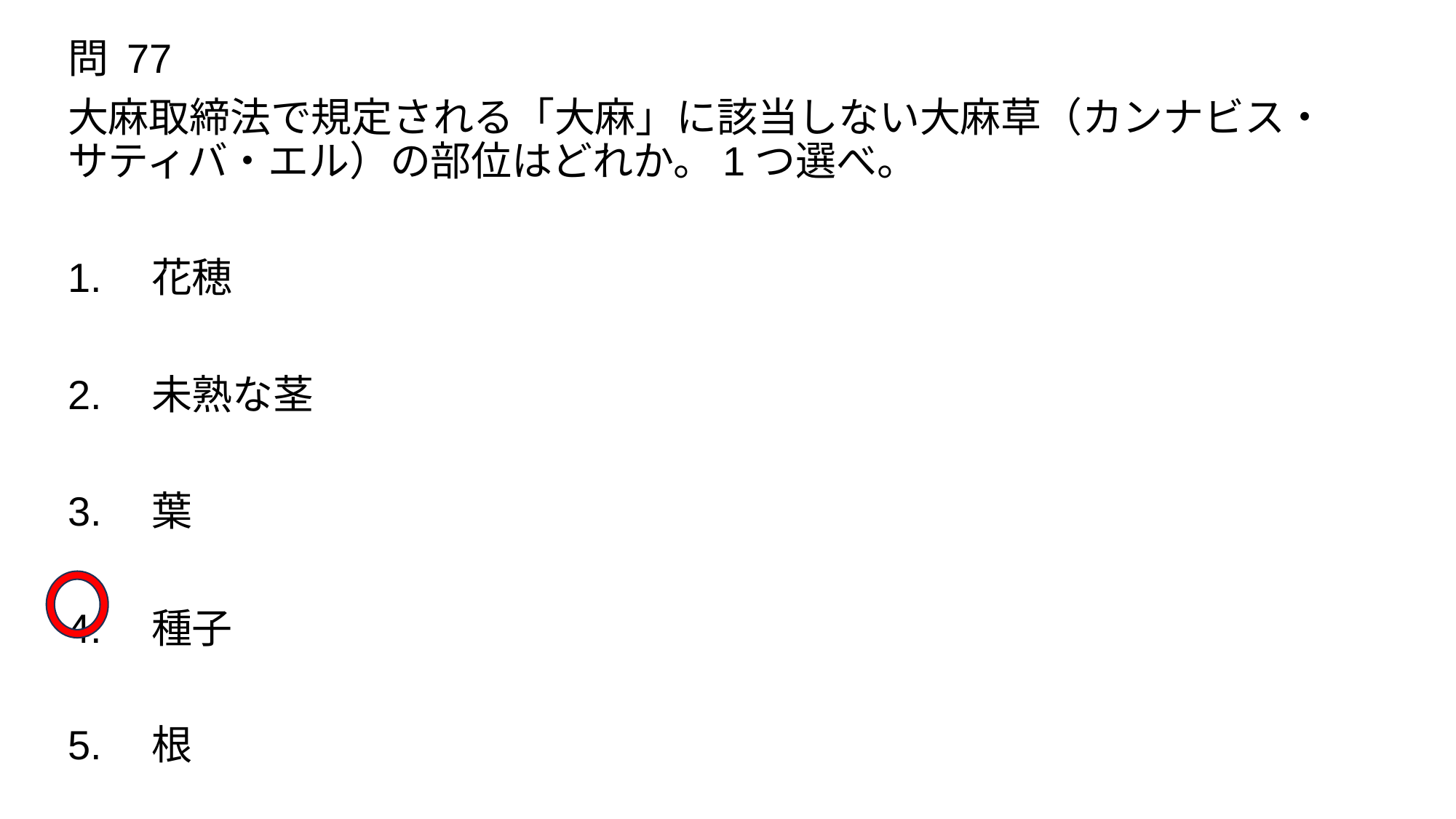

問 77
大麻取締法で規定される「大麻」に該当しない大麻草（カンナビス・サティバ・エル）の部位はどれか。1つ選べ。

1.　花穂

2.　未熟な茎

3.　葉

4.　種子

5.　根